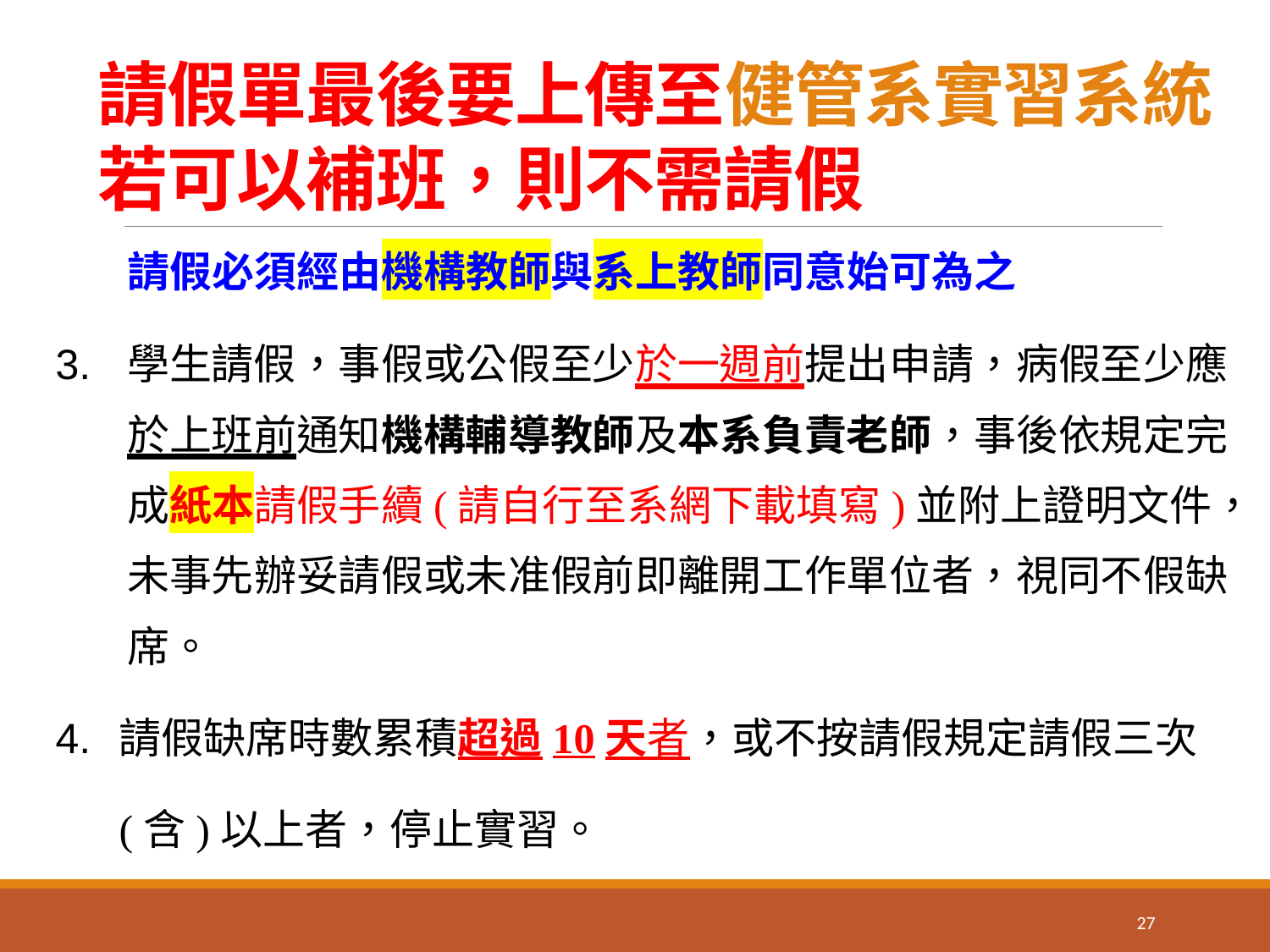

# 請假單最後要上傳至健管系實習系統 若可以補班，則不需請假
請假必須經由機構教師與系上教師同意始可為之
學生請假，事假或公假至少於一週前提出申請，病假至少應於上班前通知機構輔導教師及本系負責老師，事後依規定完成紙本請假手續(請自行至系網下載填寫)並附上證明文件，未事先辦妥請假或未准假前即離開工作單位者，視同不假缺席。
請假缺席時數累積超過10天者，或不按請假規定請假三次
      (含)以上者，停止實習。
27